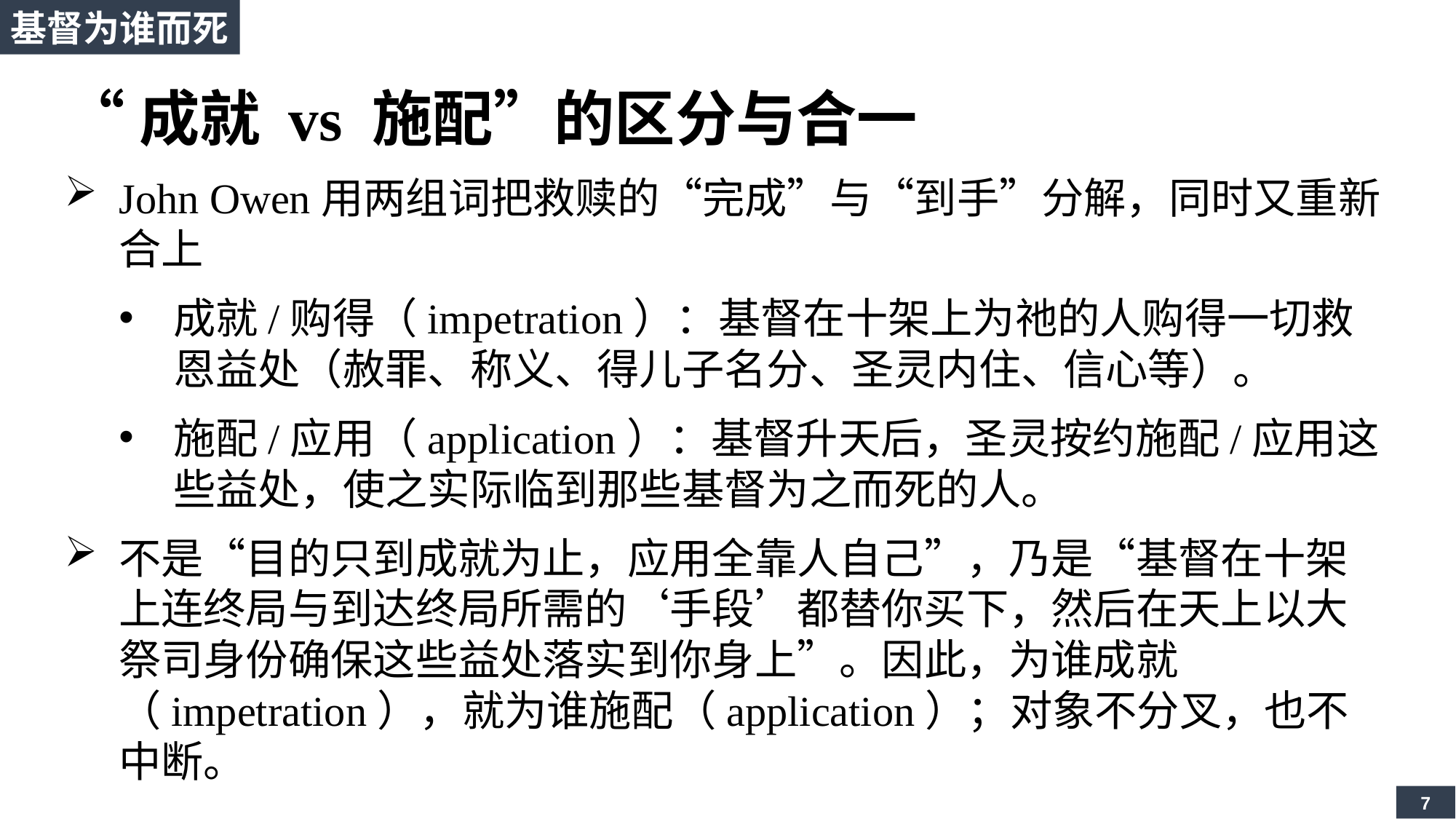

基督为谁而死
“成就 vs 施配”的区分与合一
John Owen用两组词把救赎的“完成”与“到手”分解，同时又重新合上
成就/购得（impetration）：基督在十架上为祂的人购得一切救恩益处（赦罪、称义、得儿子名分、圣灵内住、信心等）。
施配/应用（application）：基督升天后，圣灵按约施配/应用这些益处，使之实际临到那些基督为之而死的人。
不是“目的只到成就为止，应用全靠人自己”，乃是“基督在十架上连终局与到达终局所需的‘手段’都替你买下，然后在天上以大祭司身份确保这些益处落实到你身上”。因此，为谁成就（impetration），就为谁施配（application）；对象不分叉，也不中断。
7